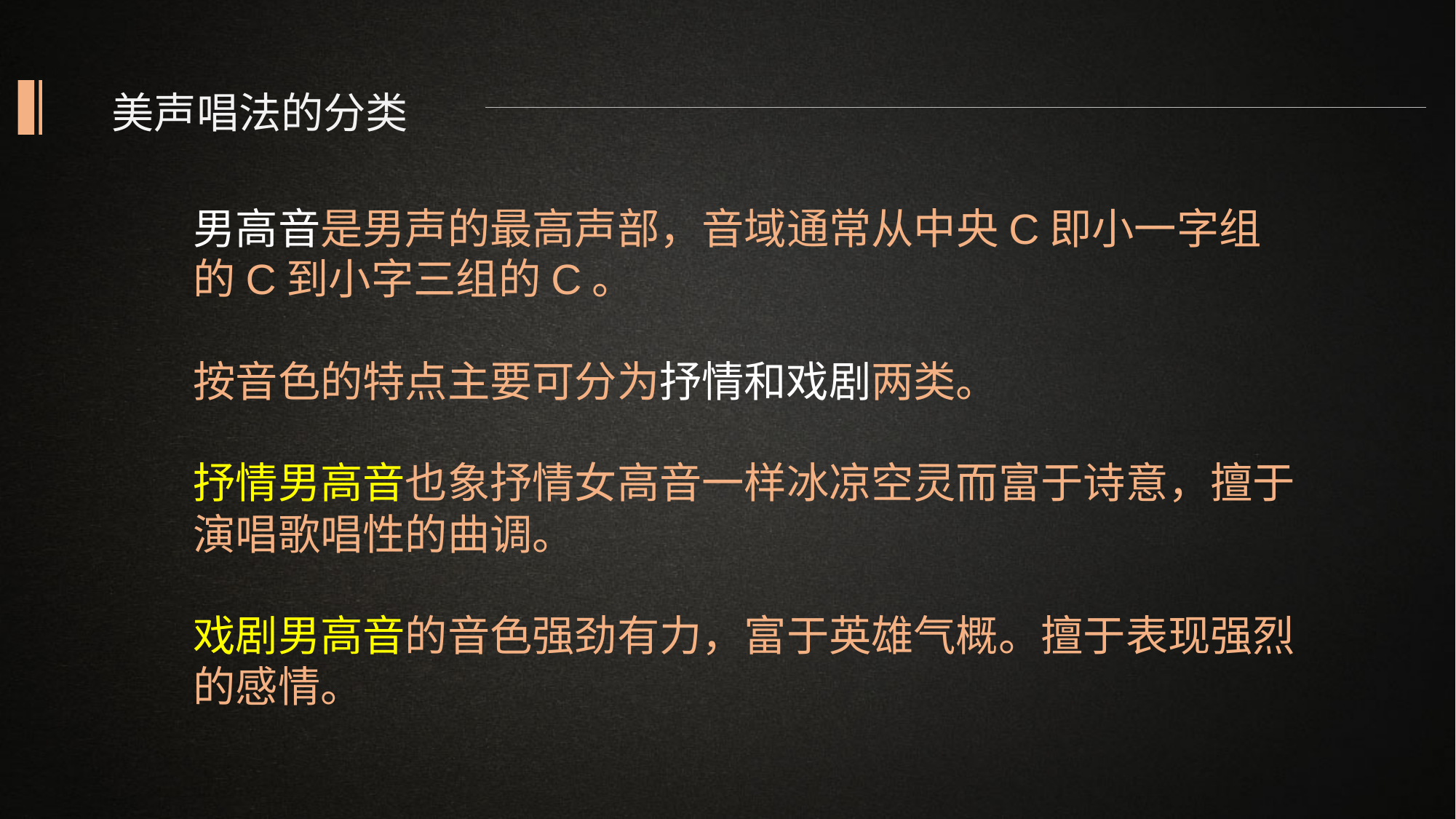

美声唱法的分类

男高音是男声的最高声部，音域通常从中央C即小一字组的C到小字三组的C。

按音色的特点主要可分为抒情和戏剧两类。

抒情男高音也象抒情女高音一样冰凉空灵而富于诗意，擅于演唱歌唱性的曲调。

戏剧男高音的音色强劲有力，富于英雄气概。擅于表现强烈的感情。